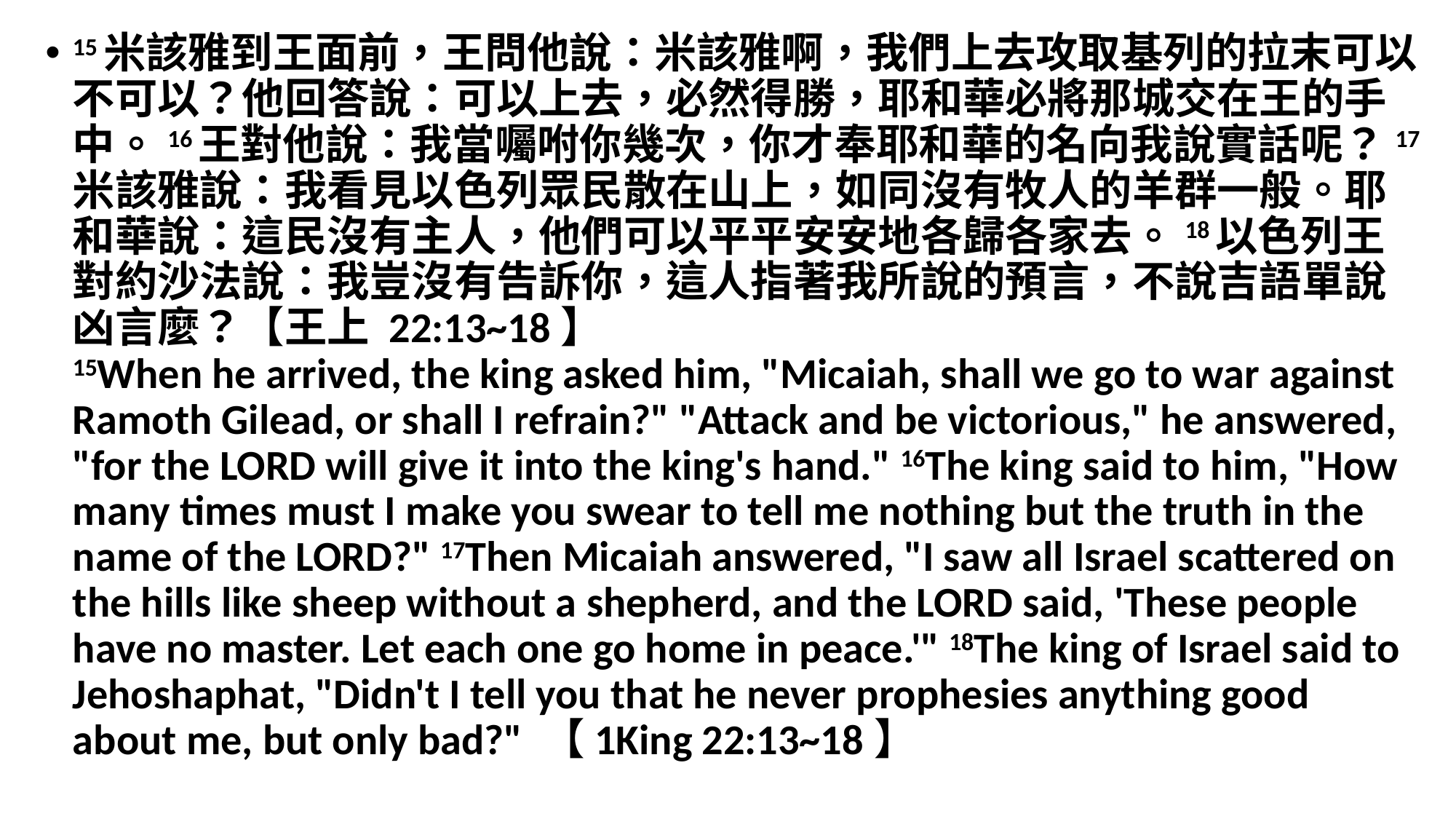

15米該雅到王面前，王問他說：米該雅啊，我們上去攻取基列的拉末可以不可以？他回答說：可以上去，必然得勝，耶和華必將那城交在王的手中。16王對他說：我當囑咐你幾次，你才奉耶和華的名向我說實話呢？17米該雅說：我看見以色列眾民散在山上，如同沒有牧人的羊群一般。耶和華說：這民沒有主人，他們可以平平安安地各歸各家去。18以色列王對約沙法說：我豈沒有告訴你，這人指著我所說的預言，不說吉語單說凶言麼？【王上 22:13~18】
15When he arrived, the king asked him, "Micaiah, shall we go to war against Ramoth Gilead, or shall I refrain?" "Attack and be victorious," he answered, "for the LORD will give it into the king's hand." 16The king said to him, "How many times must I make you swear to tell me nothing but the truth in the name of the LORD?" 17Then Micaiah answered, "I saw all Israel scattered on the hills like sheep without a shepherd, and the LORD said, 'These people have no master. Let each one go home in peace.'" 18The king of Israel said to Jehoshaphat, "Didn't I tell you that he never prophesies anything good about me, but only bad?" 【1King 22:13~18】

#